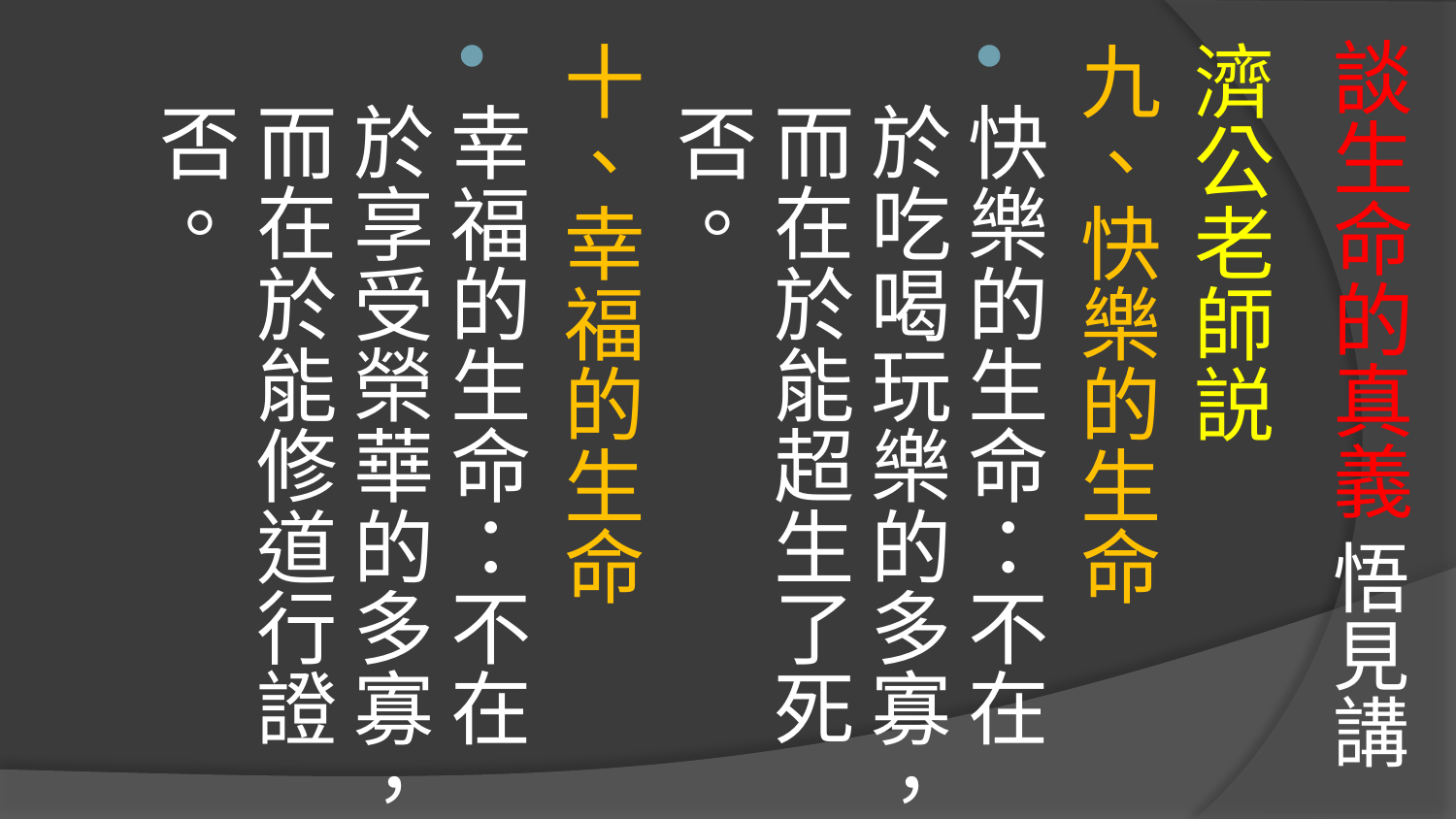

# 談生命的真義 悟見講
濟公老師説
九、快樂的生命
快樂的生命：不在於吃喝玩樂的多寡，而在於能超生了死否。
十、幸福的生命
幸福的生命：不在於享受榮華的多寡，而在於能修道行證否。